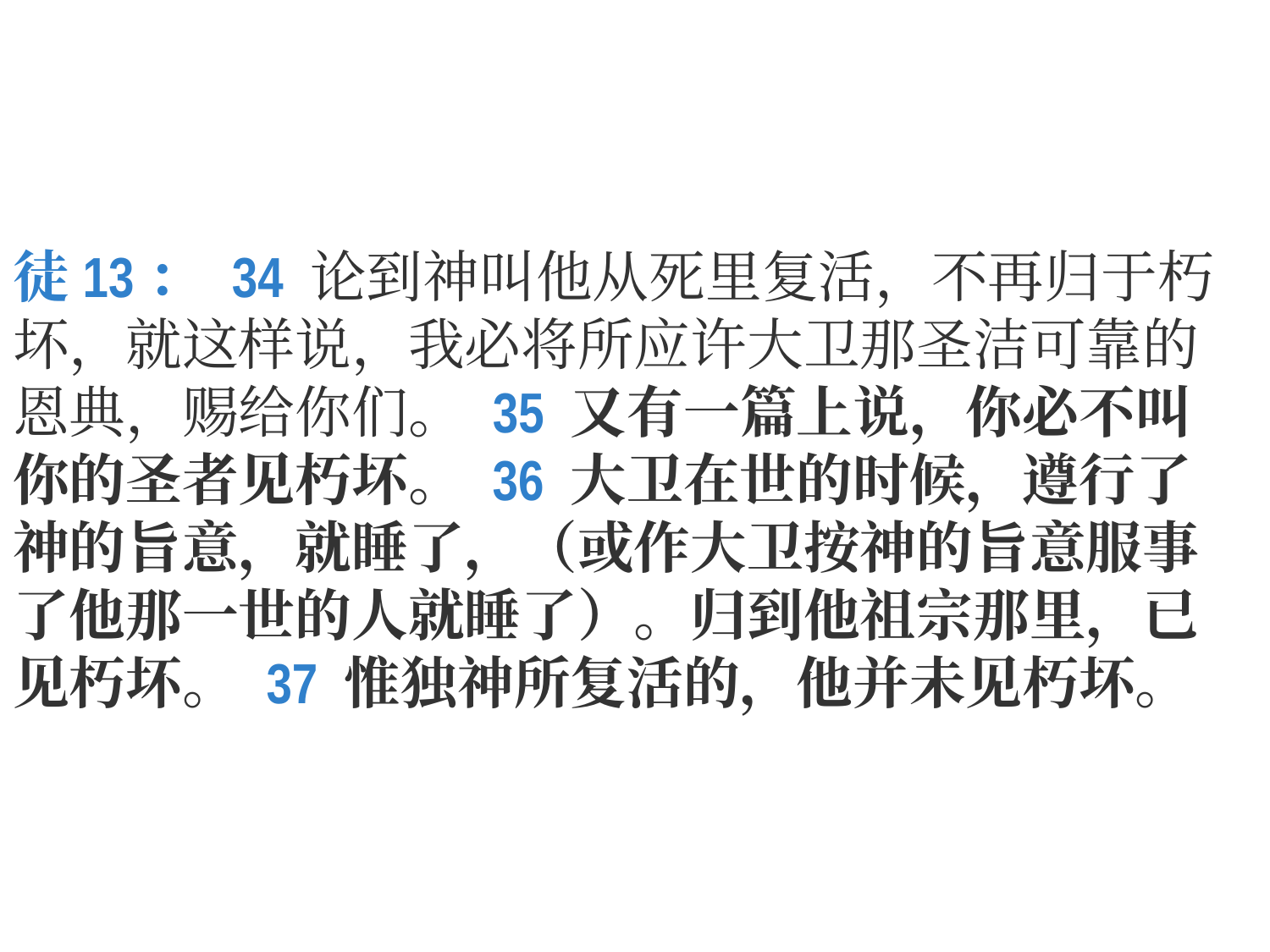

徒13： 34 论到神叫他从死里复活，不再归于朽坏，就这样说，我必将所应许大卫那圣洁可靠的恩典，赐给你们。 35 又有一篇上说，你必不叫你的圣者见朽坏。 36 大卫在世的时候，遵行了神的旨意，就睡了，（或作大卫按神的旨意服事了他那一世的人就睡了）。归到他祖宗那里，已见朽坏。 37 惟独神所复活的，他并未见朽坏。